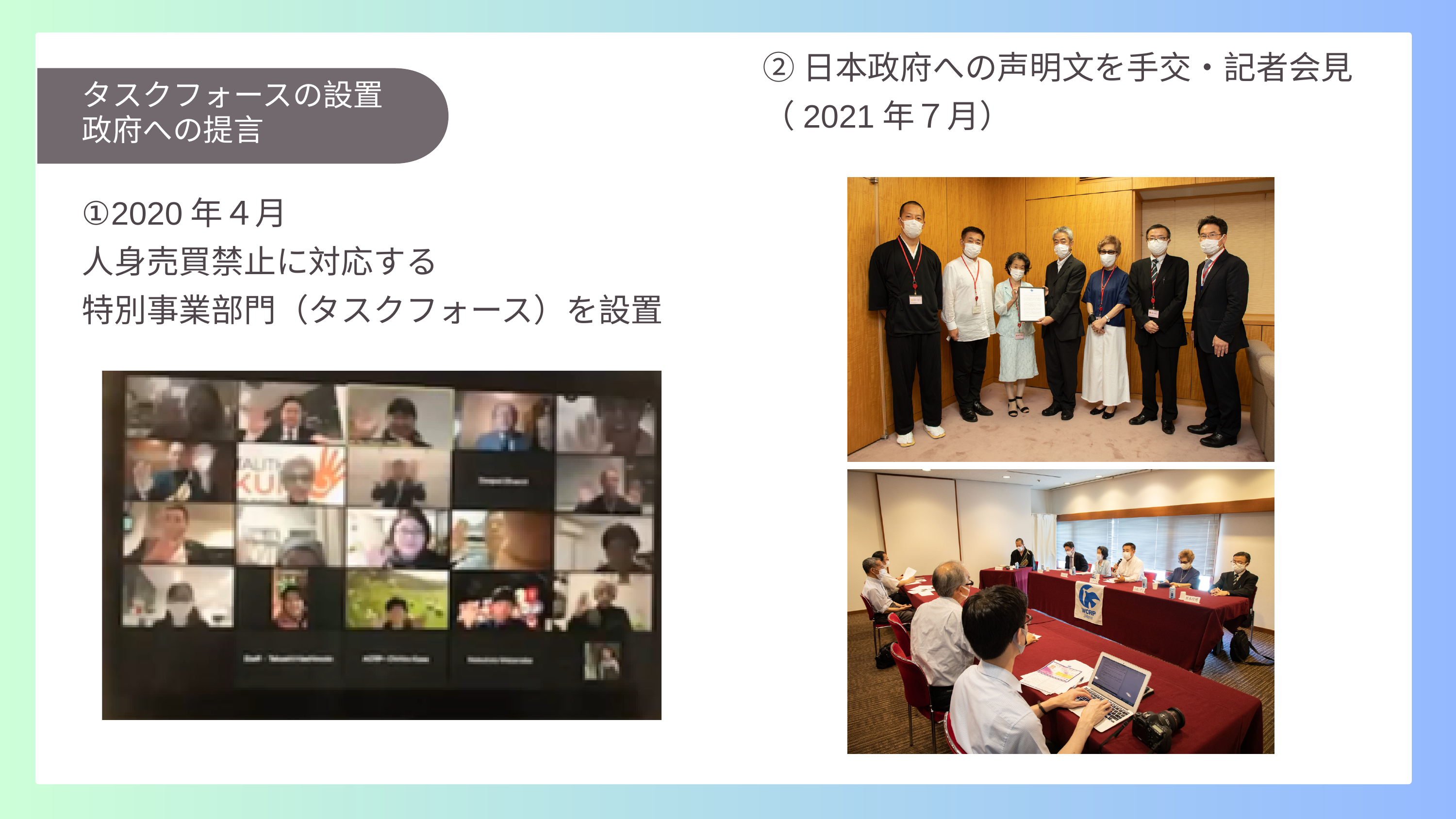

②日本政府への声明文を手交・記者会見
（2021年７月）
タスクフォースの設置
政府への提言

①2020年４月
人身売買禁止に対応する
特別事業部門（タスクフォース）を設置